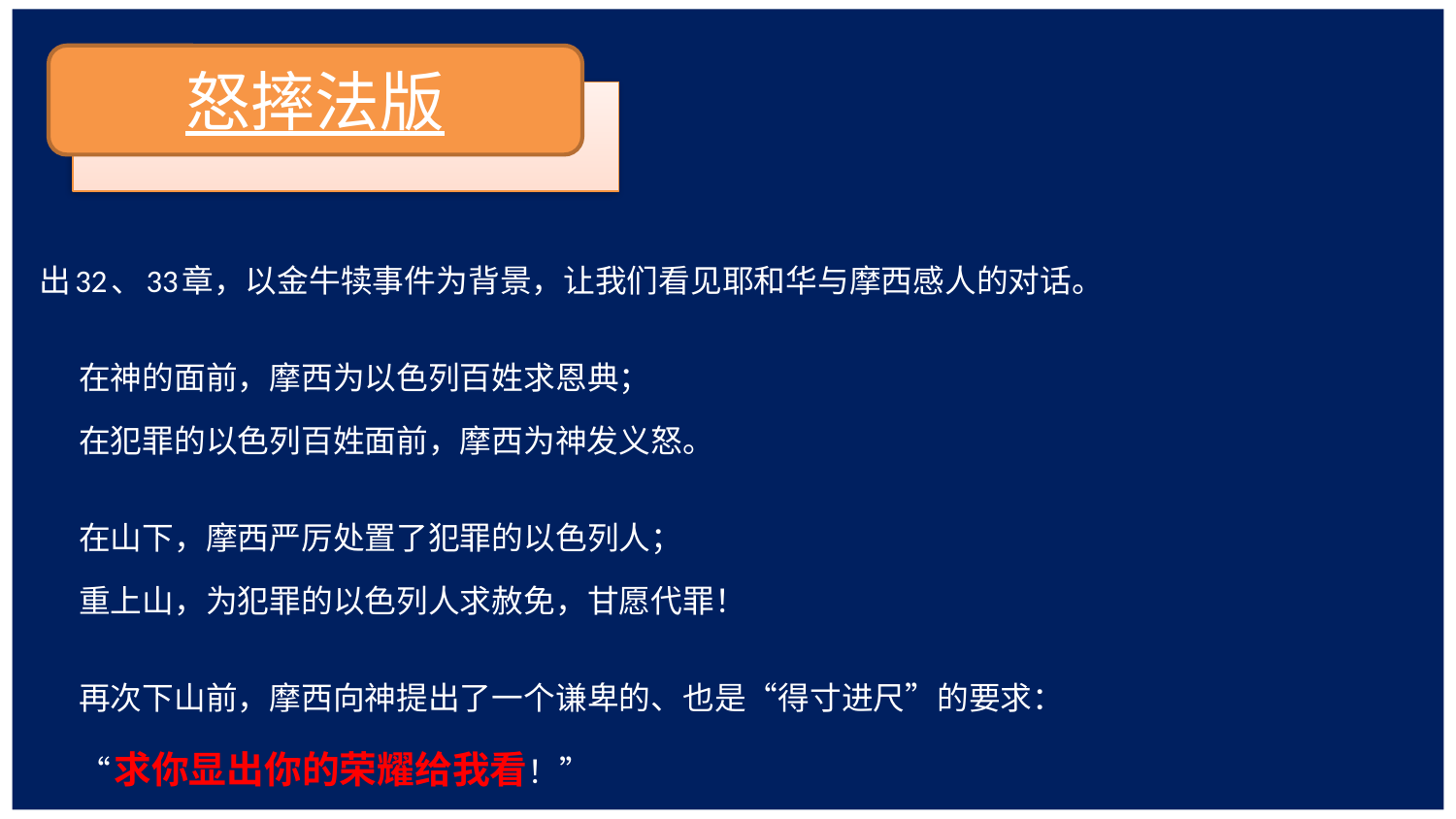

出32、33章，以金牛犊事件为背景，让我们看见耶和华与摩西感人的对话。

在神的面前，摩西为以色列百姓求恩典；
在犯罪的以色列百姓面前，摩西为神发义怒。

在山下，摩西严厉处置了犯罪的以色列人；
重上山，为犯罪的以色列人求赦免，甘愿代罪！

再次下山前，摩西向神提出了一个谦卑的、也是“得寸进尺”的要求：
“求你显出你的荣耀给我看！”

怒摔法版